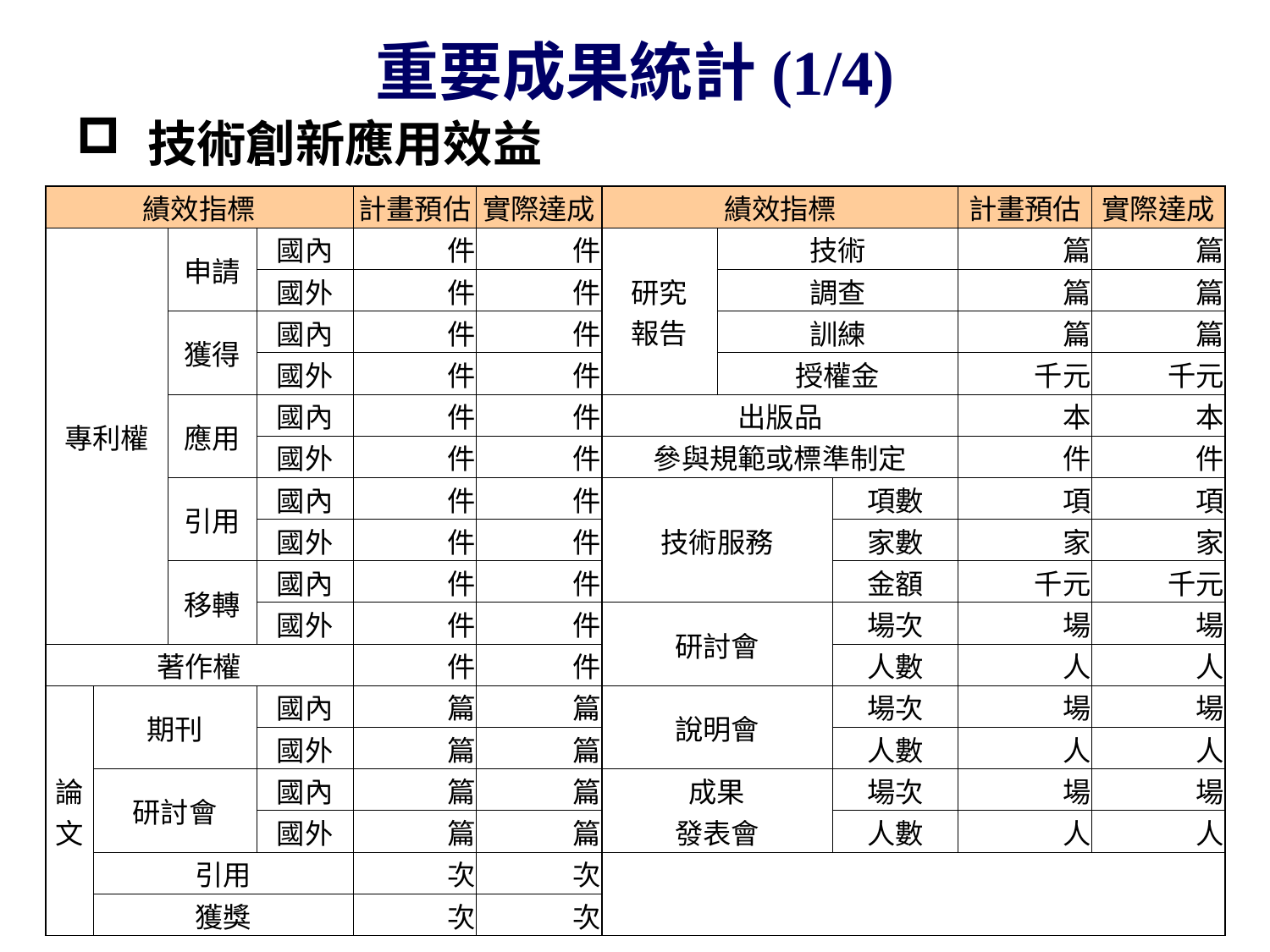

# 重要成果統計(1/4)
技術創新應用效益
| 績效指標 |  |  |  | 計畫預估 | 實際達成 | 績效指標 |  |  | 計畫預估 | 實際達成 |
| --- | --- | --- | --- | --- | --- | --- | --- | --- | --- | --- |
| 專利權 |  | 申請 | 國內 | 件 | 件 | 研究 報告 | 技術 |  | 篇 | 篇 |
|  |  |  | 國外 | 件 | 件 |  | 調查 |  | 篇 | 篇 |
|  |  | 獲得 | 國內 | 件 | 件 |  | 訓練 |  | 篇 | 篇 |
|  |  |  | 國外 | 件 | 件 |  | 授權金 |  | 千元 | 千元 |
|  |  | 應用 | 國內 | 件 | 件 | 出版品 |  |  | 本 | 本 |
|  |  |  | 國外 | 件 | 件 | 參與規範或標準制定 |  |  | 件 | 件 |
|  |  | 引用 | 國內 | 件 | 件 | 技術服務 |  | 項數 | 項 | 項 |
|  |  |  | 國外 | 件 | 件 |  |  | 家數 | 家 | 家 |
|  |  | 移轉 | 國內 | 件 | 件 |  |  | 金額 | 千元 | 千元 |
|  |  |  | 國外 | 件 | 件 | 研討會 |  | 場次 | 場 | 場 |
| 著作權 |  |  |  | 件 | 件 |  |  | 人數 | 人 | 人 |
| 論文 | 期刊 |  | 國內 | 篇 | 篇 | 說明會 |  | 場次 | 場 | 場 |
|  |  |  | 國外 | 篇 | 篇 |  |  | 人數 | 人 | 人 |
|  | 研討會 |  | 國內 | 篇 | 篇 | 成果 發表會 |  | 場次 | 場 | 場 |
|  |  |  | 國外 | 篇 | 篇 |  |  | 人數 | 人 | 人 |
|  | 引用 |  |  | 次 | 次 |  |  |  |  |  |
|  | 獲獎 |  |  | 次 | 次 |  |  |  |  |  |